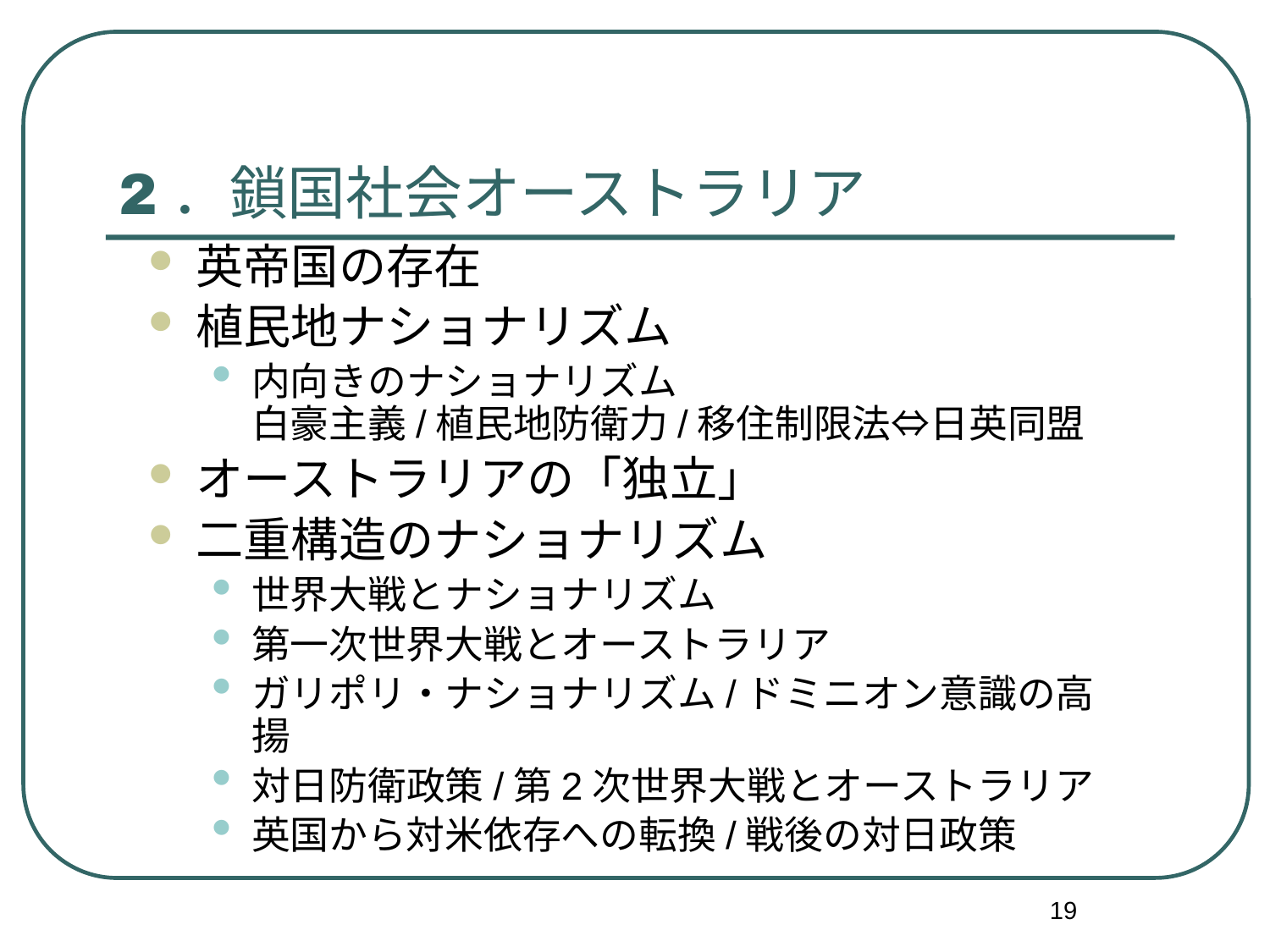

# 2．鎖国社会オーストラリア
英帝国の存在
植民地ナショナリズム
内向きのナショナリズム
白豪主義/植民地防衛力/移住制限法⇔日英同盟
オーストラリアの「独立」
二重構造のナショナリズム
世界大戦とナショナリズム
第一次世界大戦とオーストラリア
ガリポリ・ナショナリズム/ドミニオン意識の高揚
対日防衛政策/第2次世界大戦とオーストラリア
英国から対米依存への転換/戦後の対日政策
19